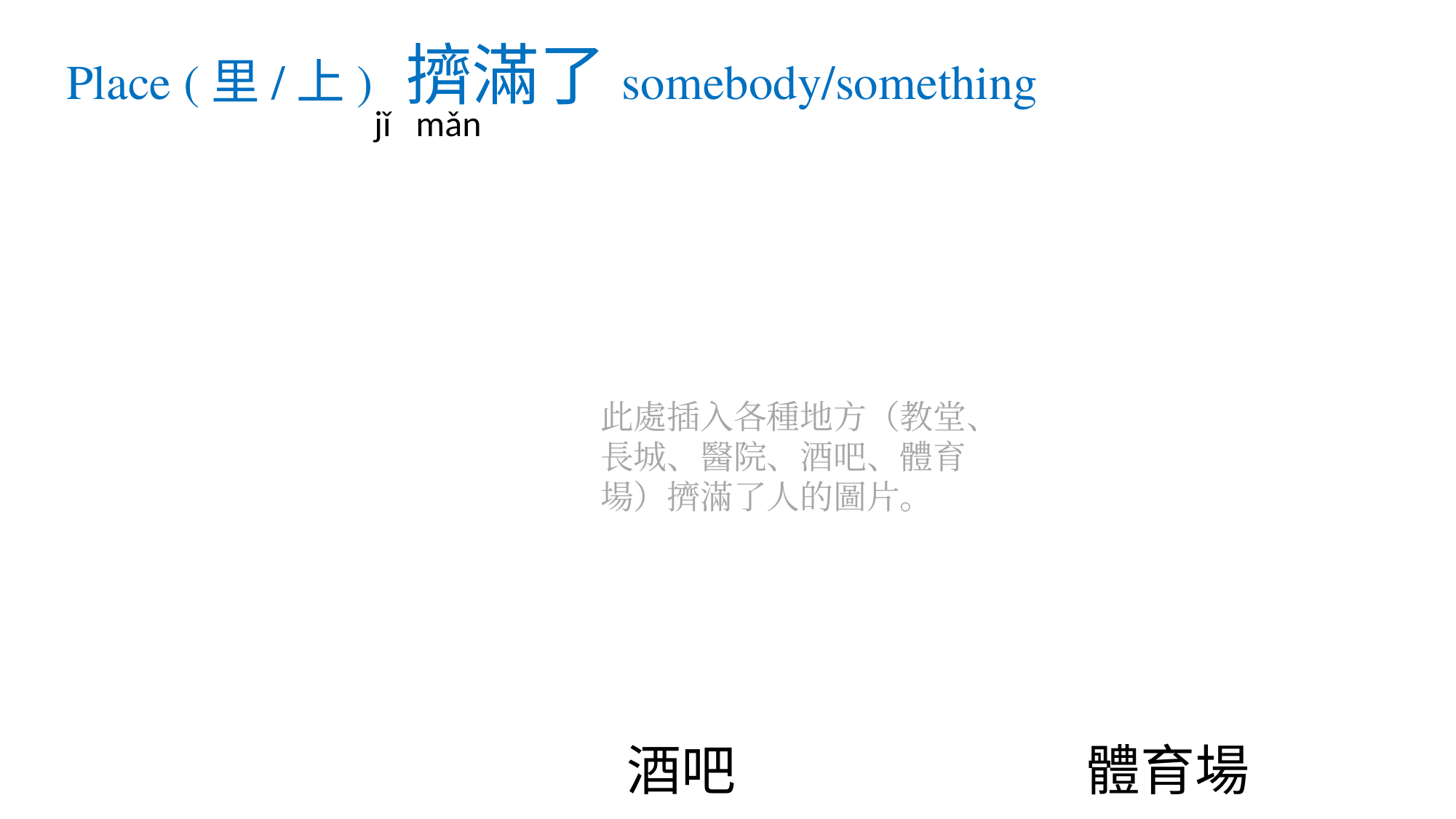

# Place (里/上) 擠滿了somebody/something
jǐ   mǎn
此處插入各種地方（教堂、長城、醫院、酒吧、體育場）擠滿了人的圖片。
酒吧
體育場